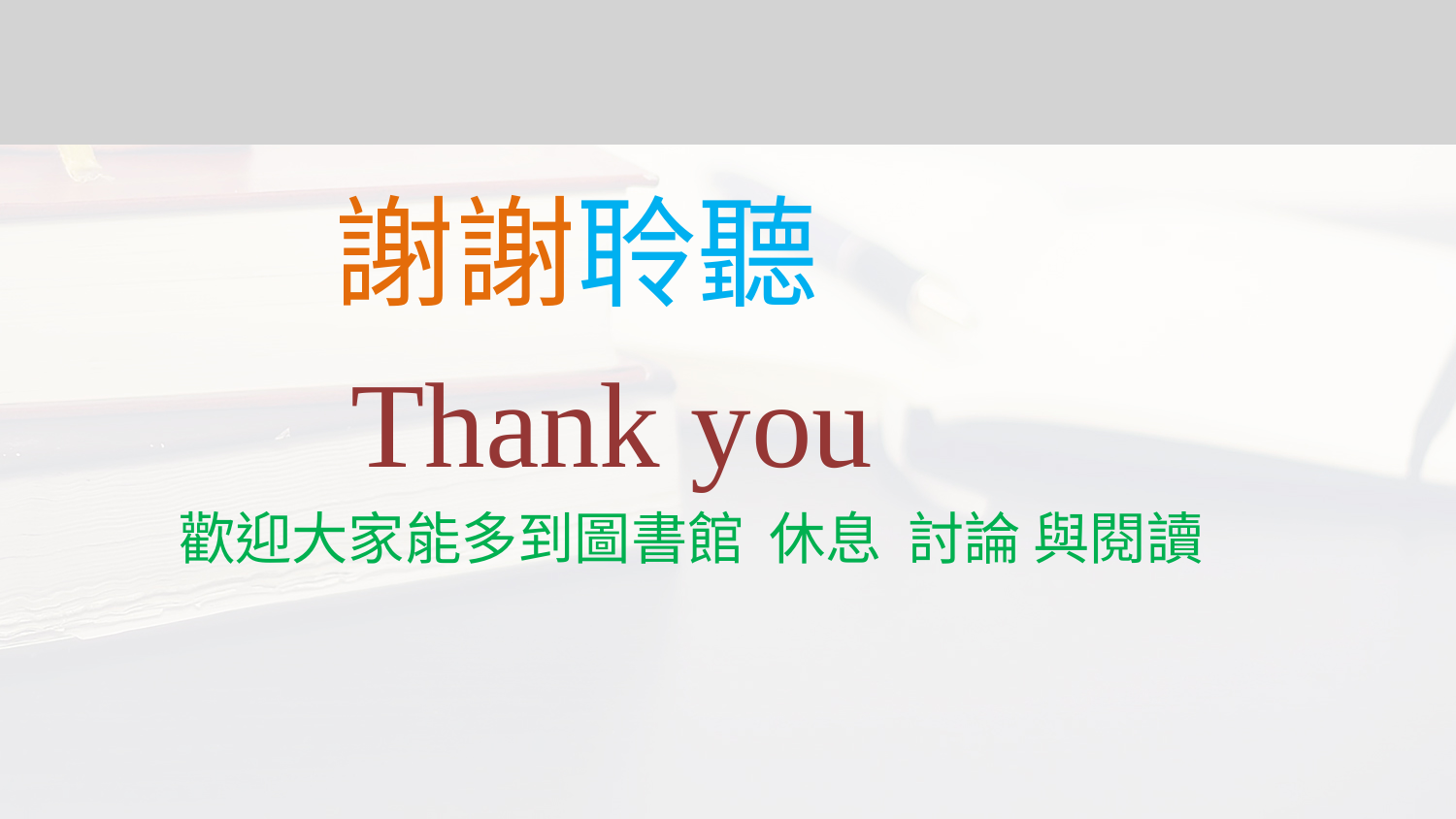

謝謝聆聽
       Thank you
    歡迎大家能多到圖書館  休息  討論 與閱讀